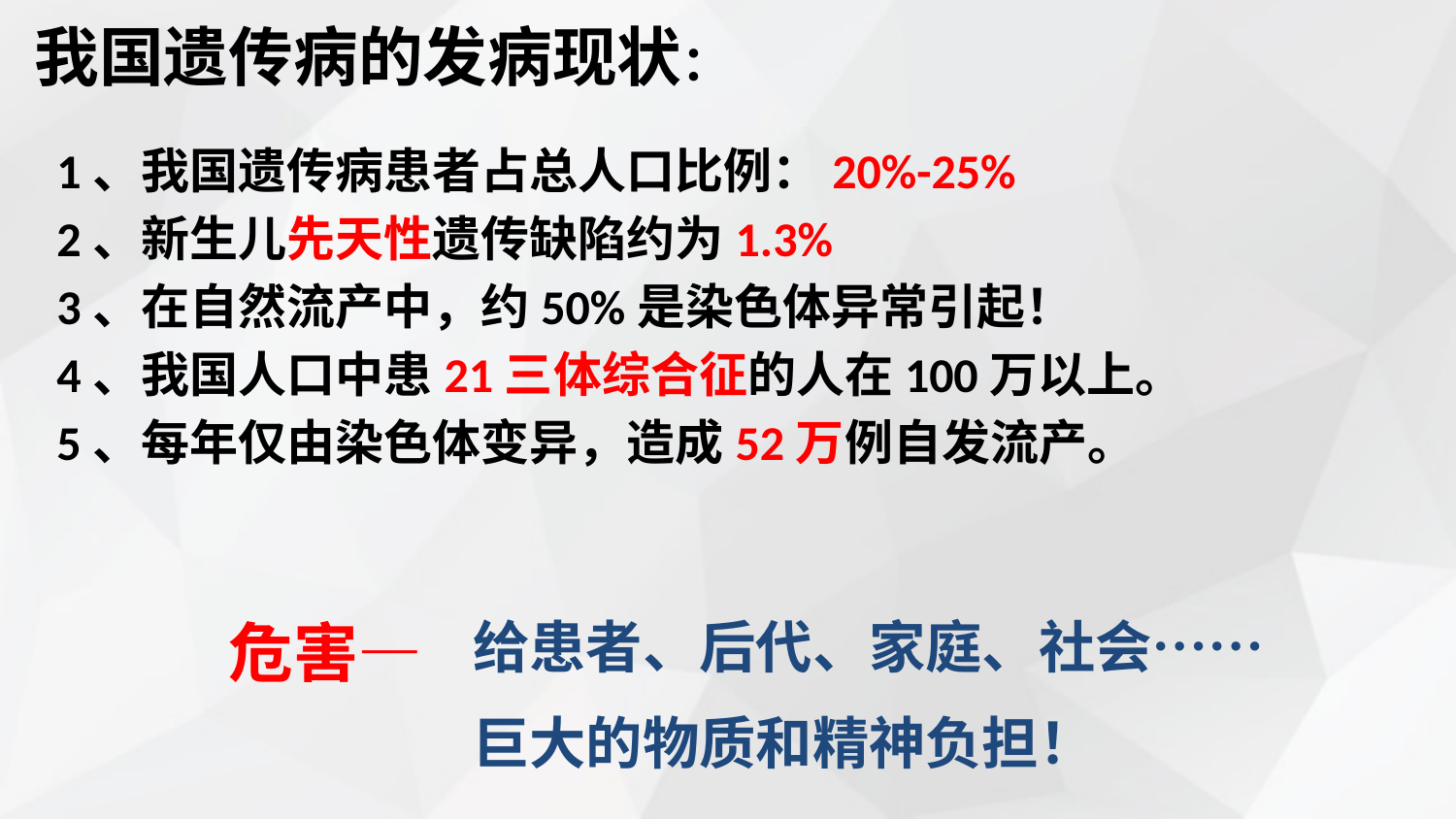

# 我国遗传病的发病现状：
1、我国遗传病患者占总人口比例：20%-25%
2、新生儿先天性遗传缺陷约为1.3%
3、在自然流产中，约50%是染色体异常引起！
4、我国人口中患21三体综合征的人在100万以上。
5、每年仅由染色体变异，造成52万例自发流产。
危害—
给患者、后代、家庭、社会……
巨大的物质和精神负担！